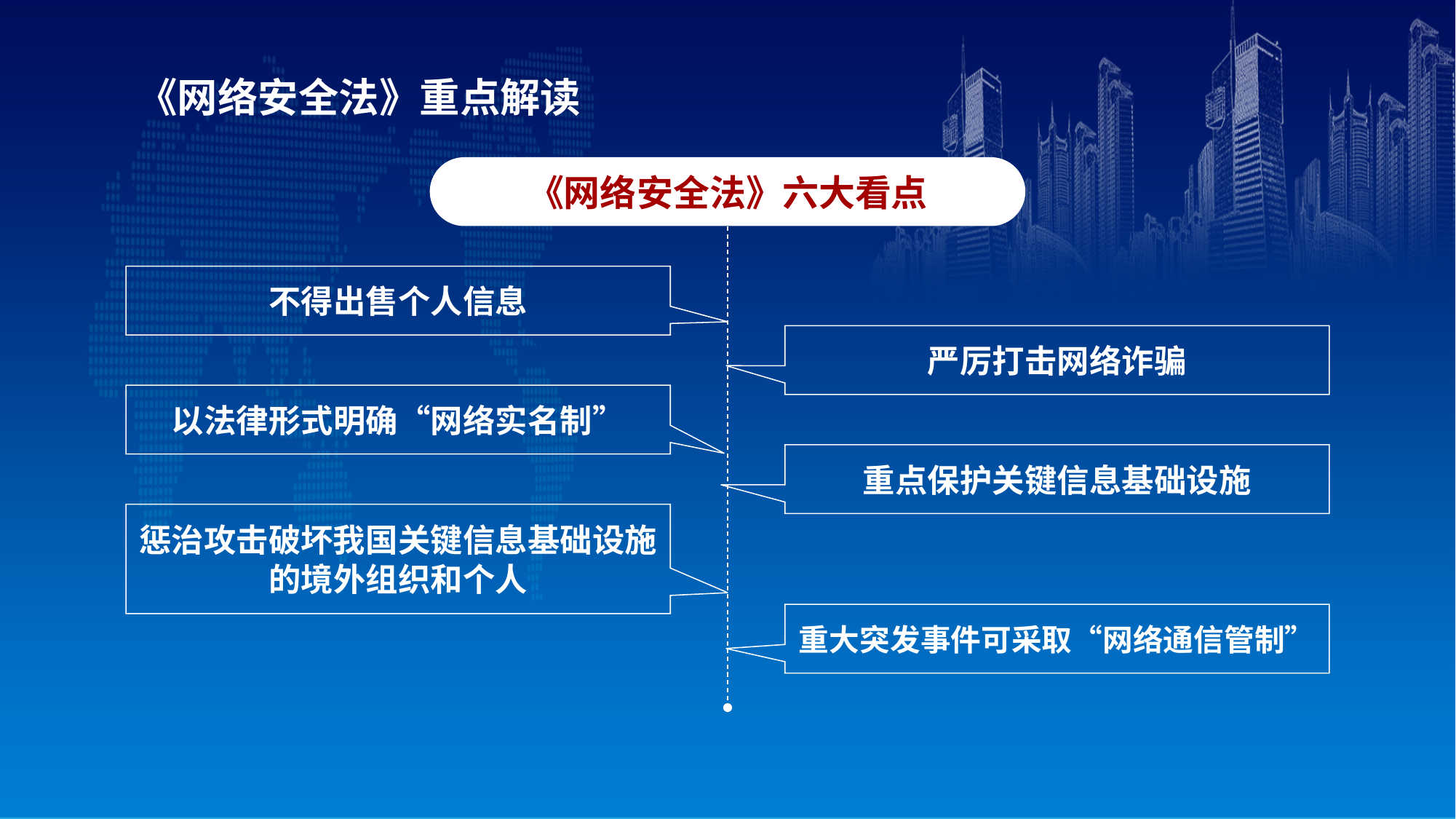

《网络安全法》重点解读
《网络安全法》六大看点
不得出售个人信息
严厉打击网络诈骗
以法律形式明确“网络实名制”
重点保护关键信息基础设施
惩治攻击破坏我国关键信息基础设施的境外组织和个人
重大突发事件可采取“网络通信管制”